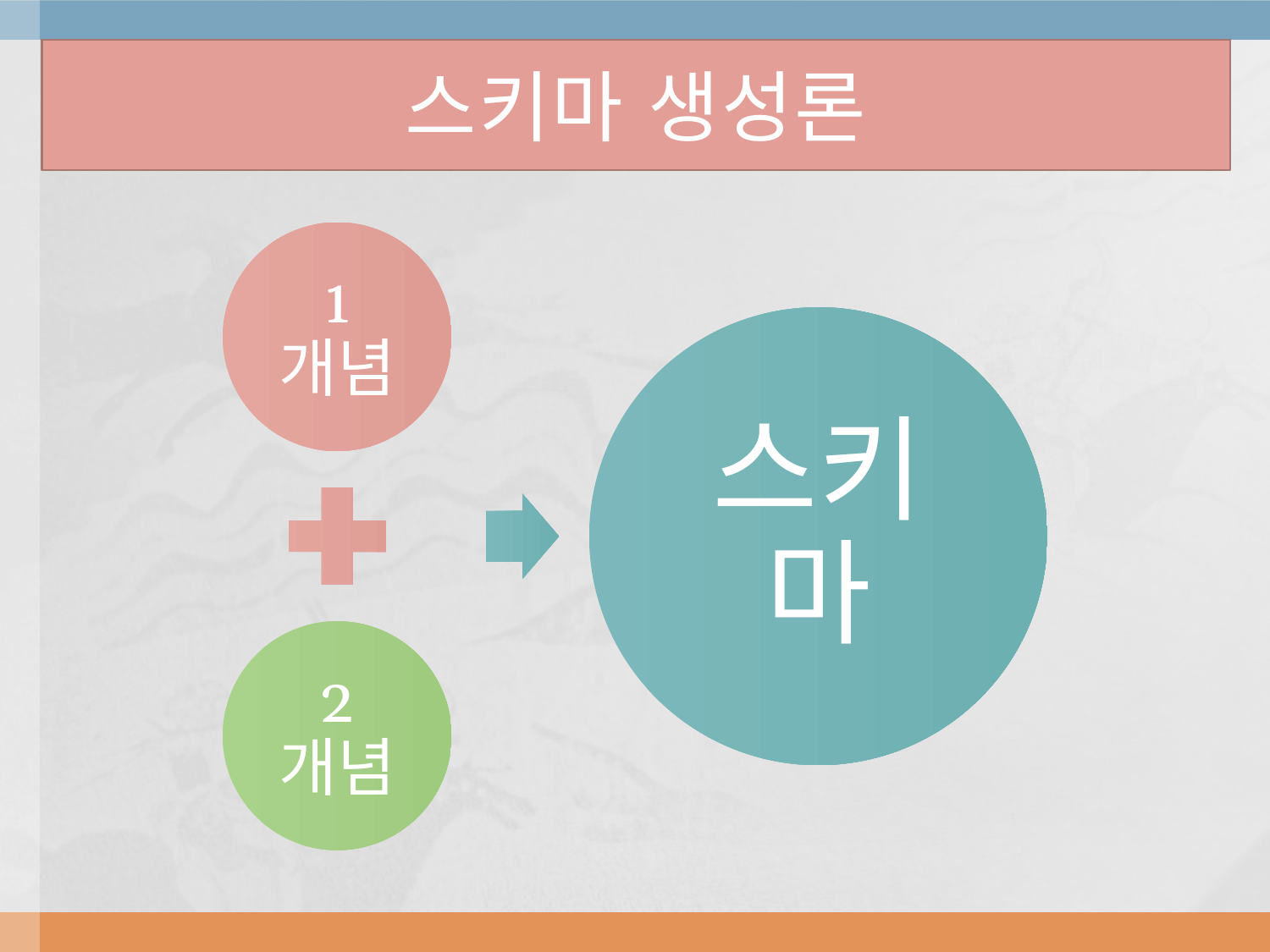

# 스키마 생성론
1 개념

2 개념

스키마